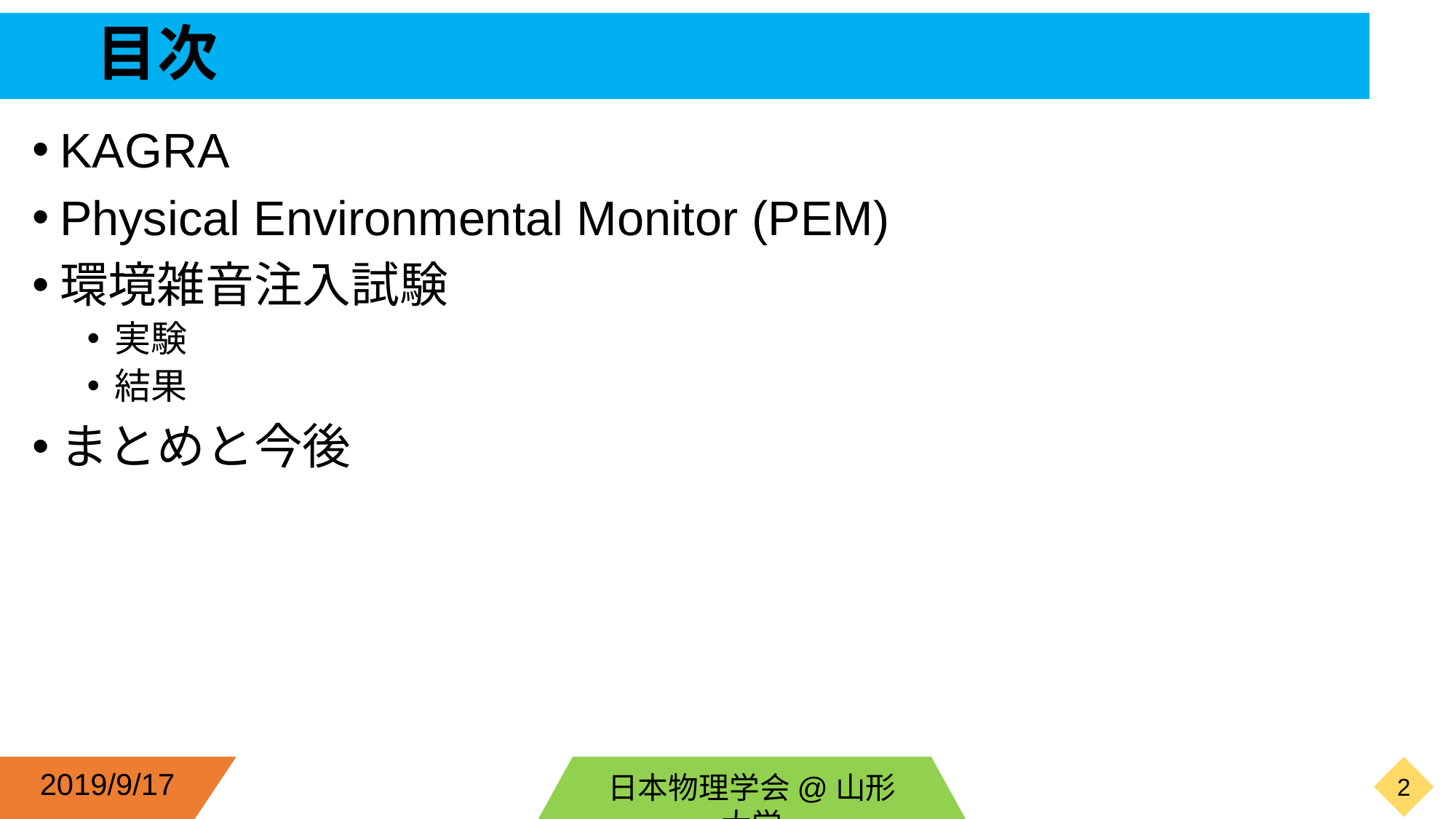

# 目次
KAGRA
Physical Environmental Monitor (PEM)
環境雑音注入試験
実験
結果
まとめと今後
2019/9/17
日本物理学会@山形大学
2